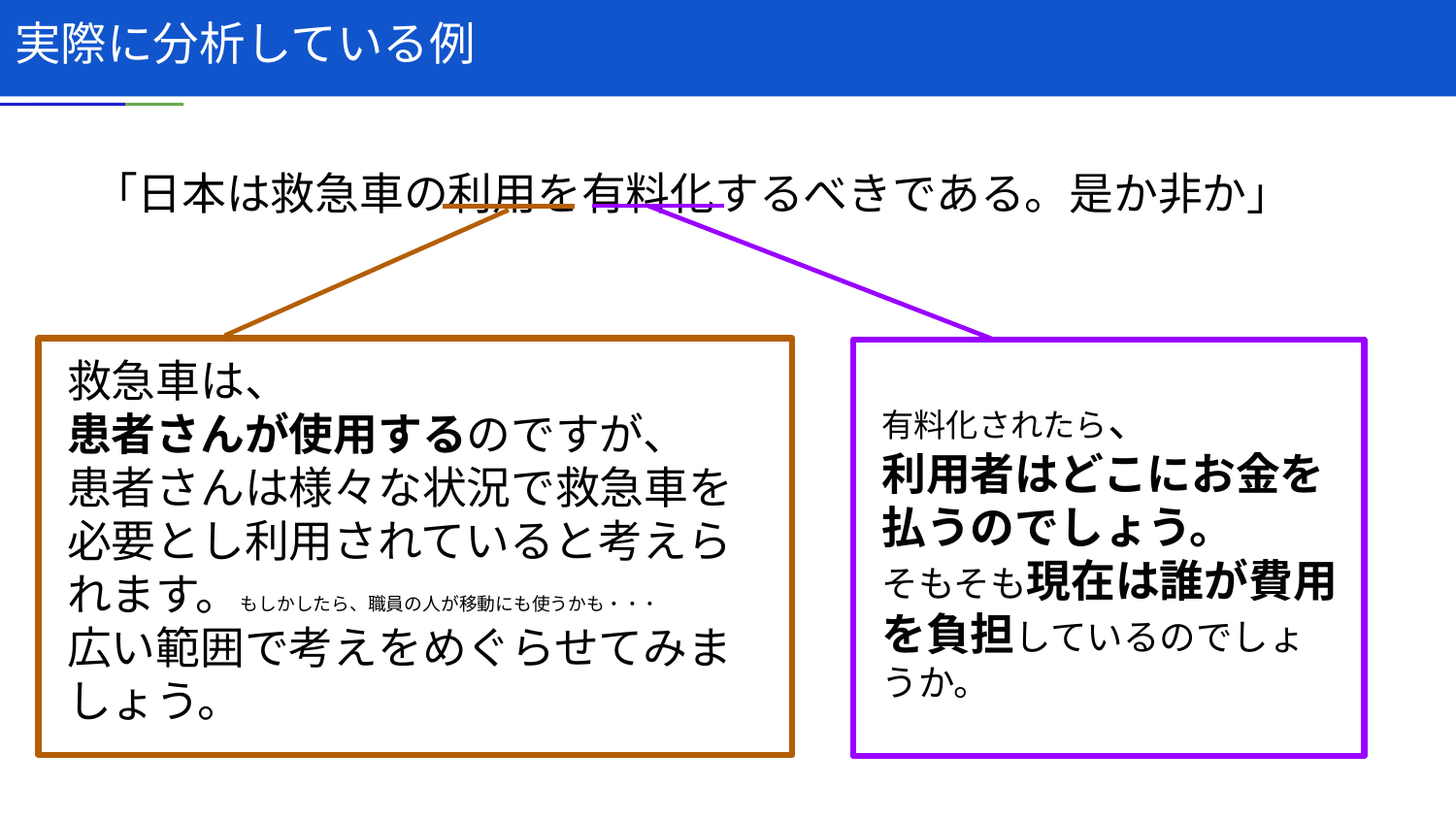

# 実際に分析している例
「日本は救急車の利用を有料化するべきである。是か非か」

有料化されたら、
利用者はどこにお金を払うのでしょう。
そもそも現在は誰が費用を負担しているのでしょうか。
救急車は、
患者さんが使用するのですが、
患者さんは様々な状況で救急車を必要とし利用されていると考えられます。もしかしたら、職員の人が移動にも使うかも・・・
広い範囲で考えをめぐらせてみましょう。